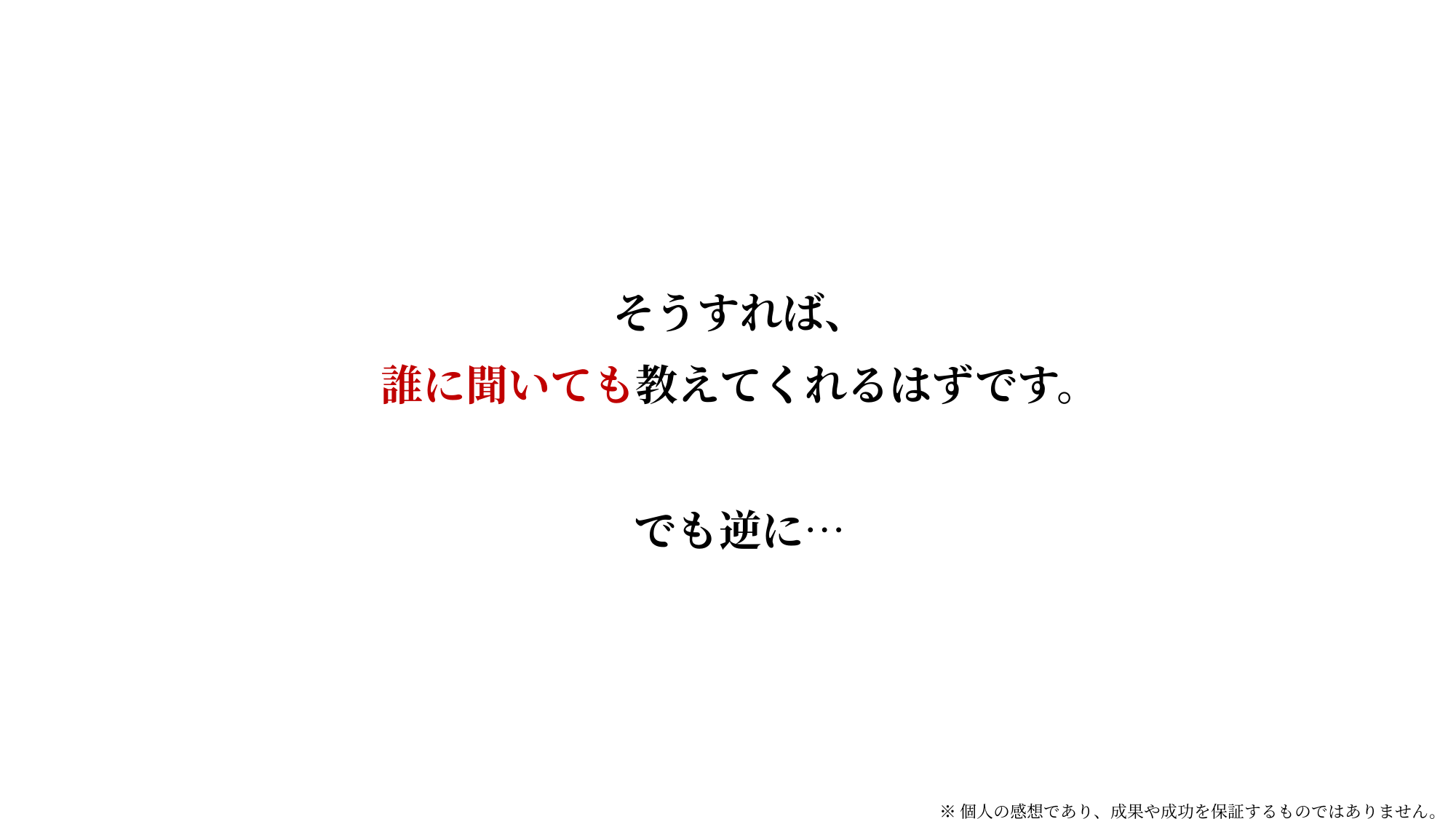

そうすれば、
誰に聞いても教えてくれるはずです。

でも逆に…
※個人の感想であり、成果や成功を保証するものではありません。